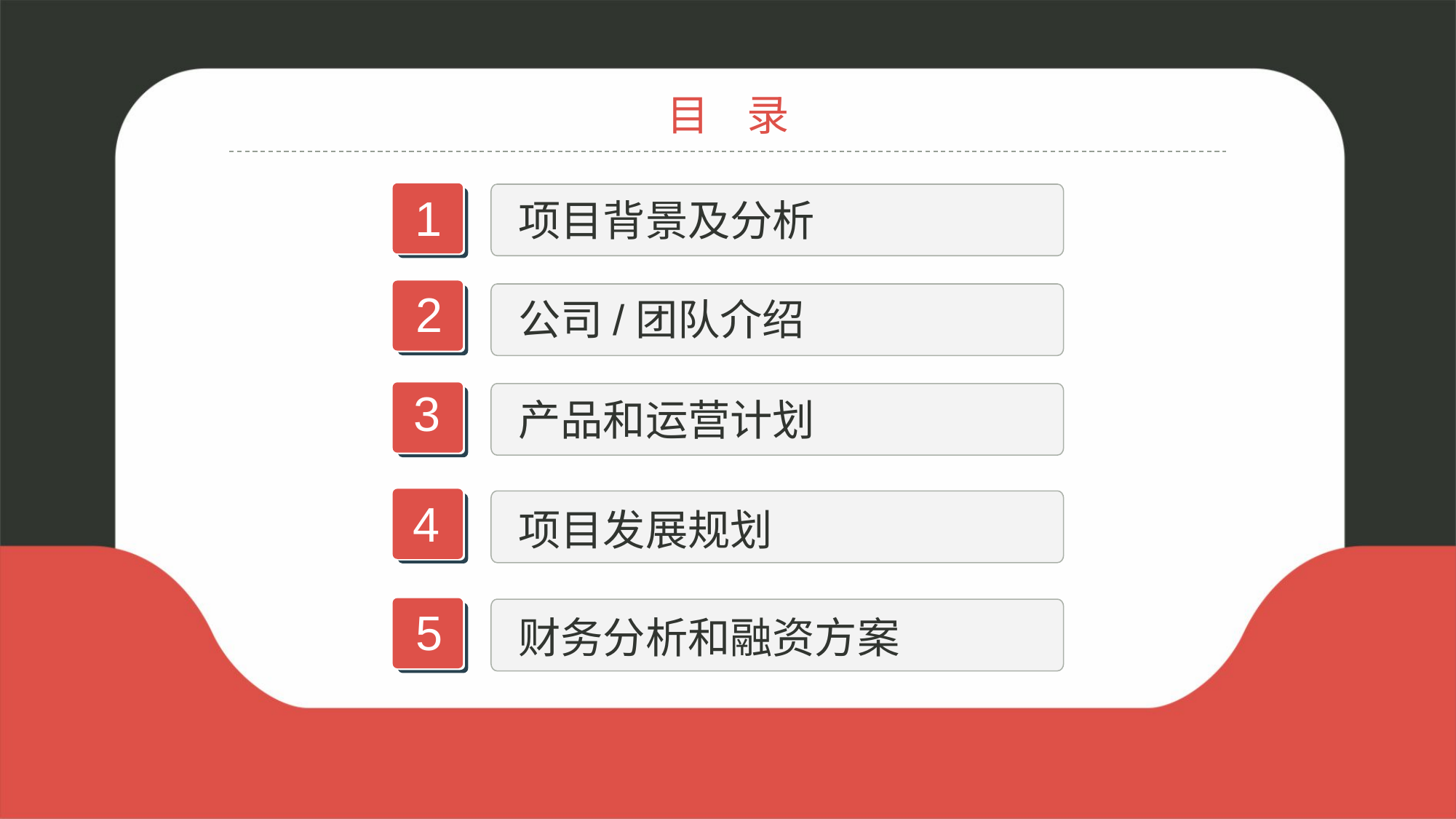

目    录
1

项目背景及分析

2

公司/团队介绍
3

产品和运营计划
4

项目发展规划
5

财务分析和融资方案